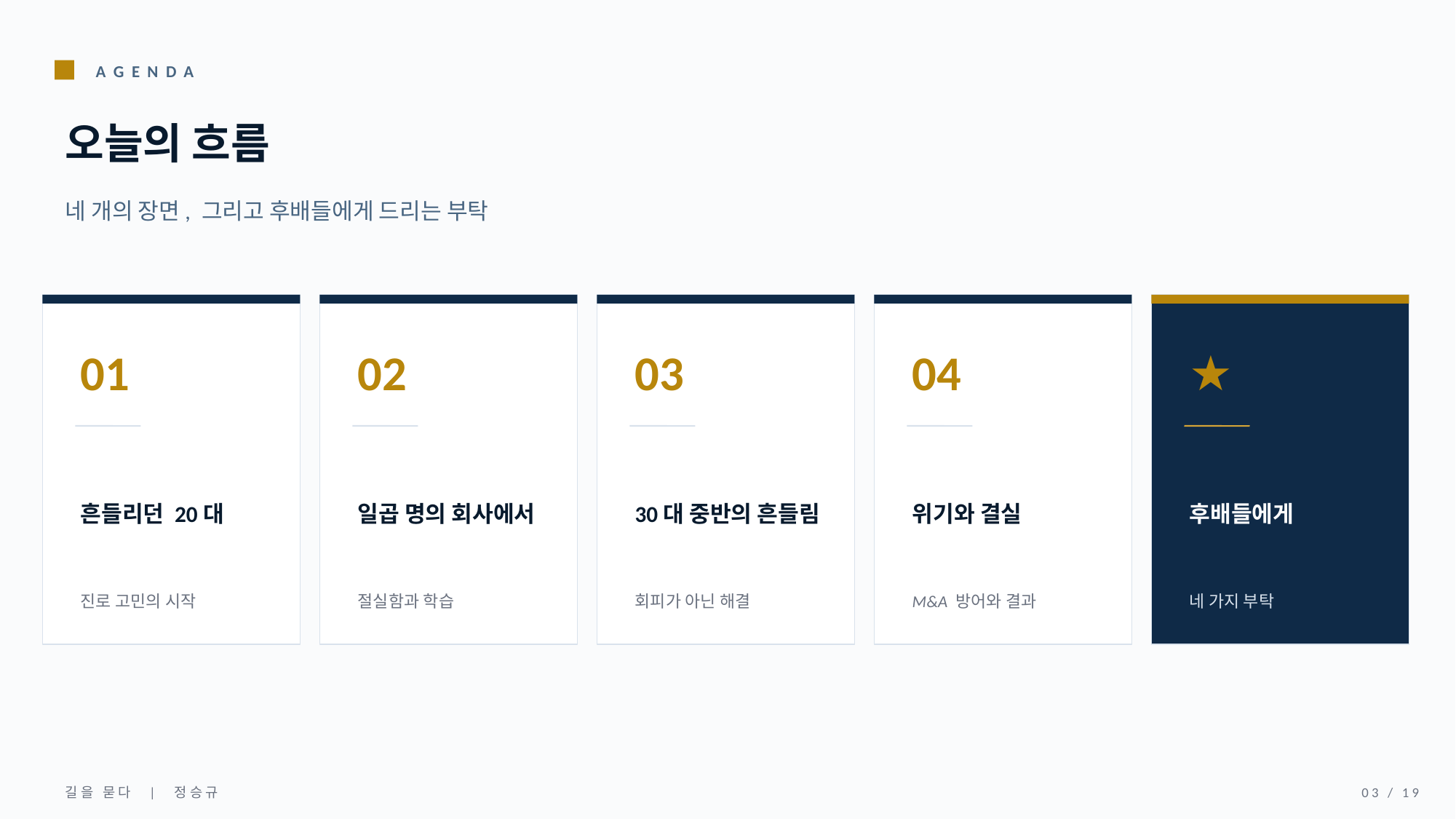

AGENDA

오늘의 흐름
네 개의 장면, 그리고 후배들에게 드리는 부탁

01
02
03
04
★

흔들리던 20대
일곱 명의 회사에서
30대 중반의 흔들림
위기와 결실
후배들에게
진로 고민의 시작
절실함과 학습
회피가 아닌 해결
M&A 방어와 결과
네 가지 부탁
길을 묻다  |  정승규
03 / 19